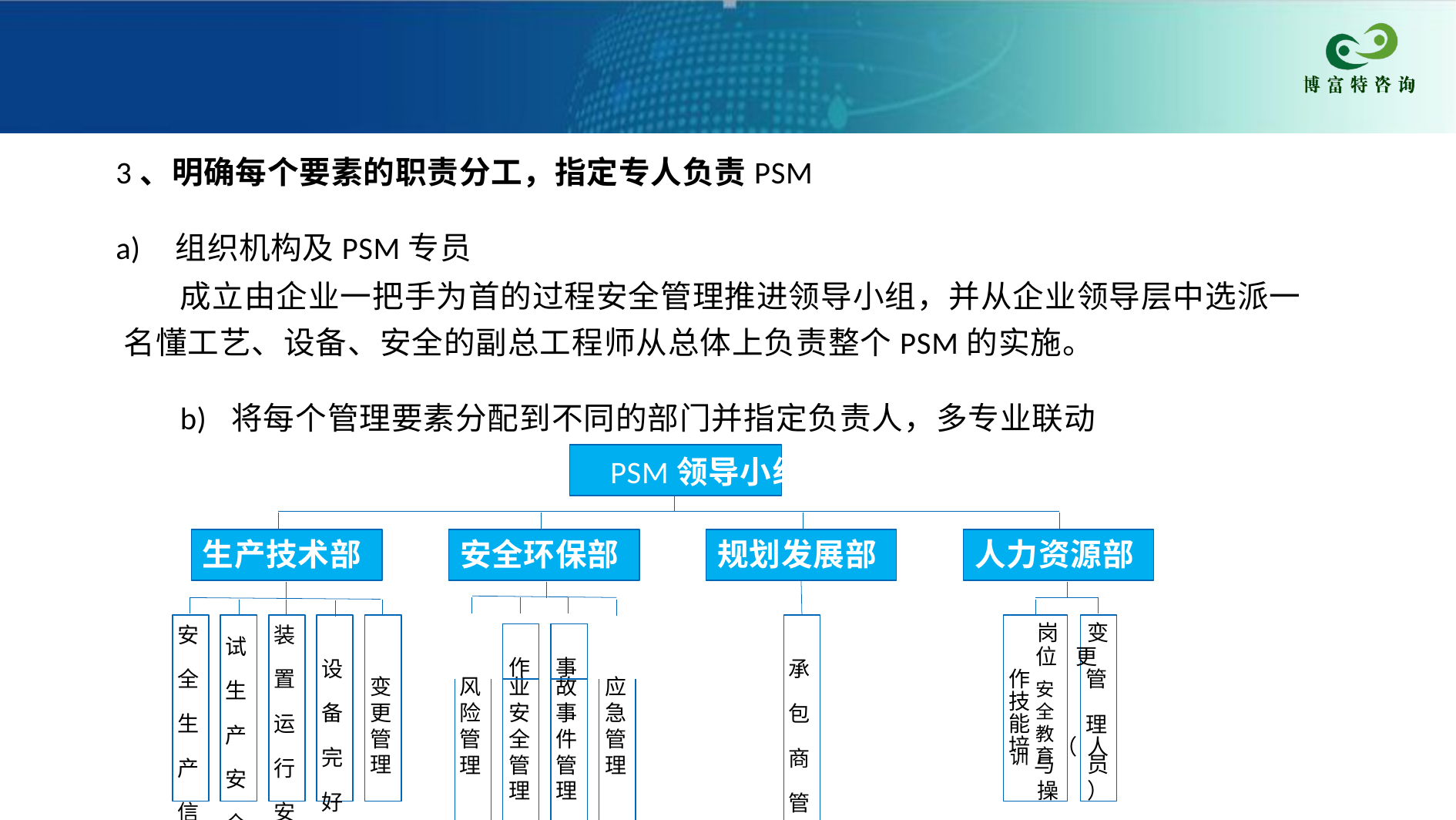

3、明确每个要素的职责分工，指定专人负责PSM

a)	组织机构及PSM专员
成立由企业一把手为首的过程安全管理推进领导小组，并从企业领导层中选派一  名懂工艺、设备、安全的副总工程师从总体上负责整个PSM的实施。

b)	将每个管理要素分配到不同的部门并指定负责人，多专业联动
PSM领导小组

生产技术部
安全环保部
规划发展部
人力资源部

|  |  |  |  |  |  |  |  |  |
| --- | --- | --- | --- | --- | --- | --- | --- | --- |
|  |  |  |  | 作 |  | 事 |  |  |
| 变 |  | 风 |  | 业 |  | 故 |  | 应 |
| 更 |  | 险 |  | 安 |  | 事 |  | 急 |
| 管 |  | 管 |  | 全 |  | 件 |  | 管 |
| 理 |  | 理 |  | 管 |  | 管 |  | 理 |
|  |  |  |  | 理 |  | 理 |  |  |

承  包  商  管  理

岗	变
位 更  管  理
（  人
训 与	员
操	）
安  全  生  产  信  息  管  理
装  置  运  行  安  全  管  理
试  生  产  安  全  管  理
作 安
设  备  完  好  性
技 全
能 教
培 育